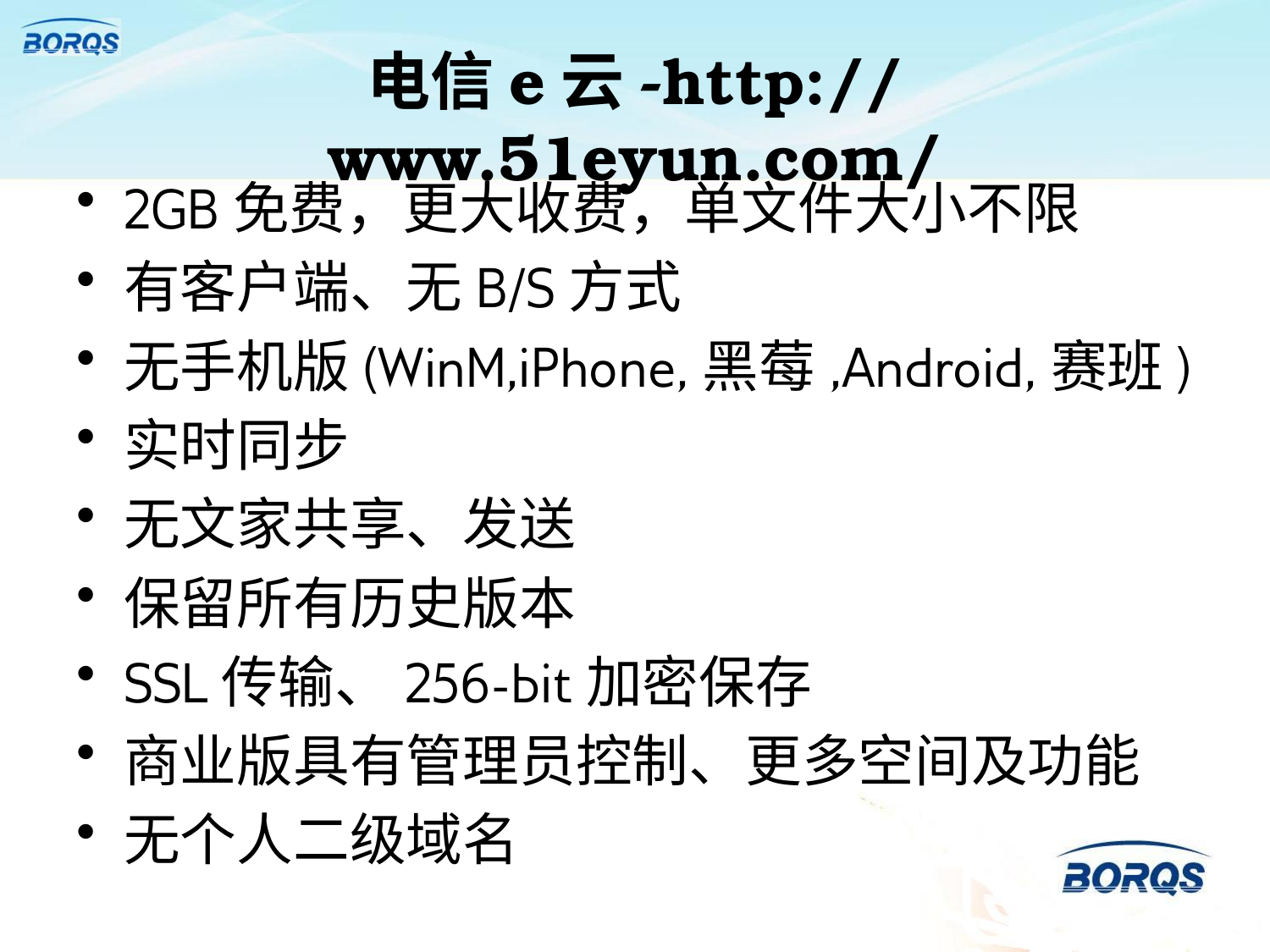

# 电信e云-http://www.51eyun.com/
2GB免费，更大收费，单文件大小不限
有客户端、无B/S方式
无手机版(WinM,iPhone,黑莓,Android,赛班)
实时同步
无文家共享、发送
保留所有历史版本
SSL传输、256-bit加密保存
商业版具有管理员控制、更多空间及功能
无个人二级域名